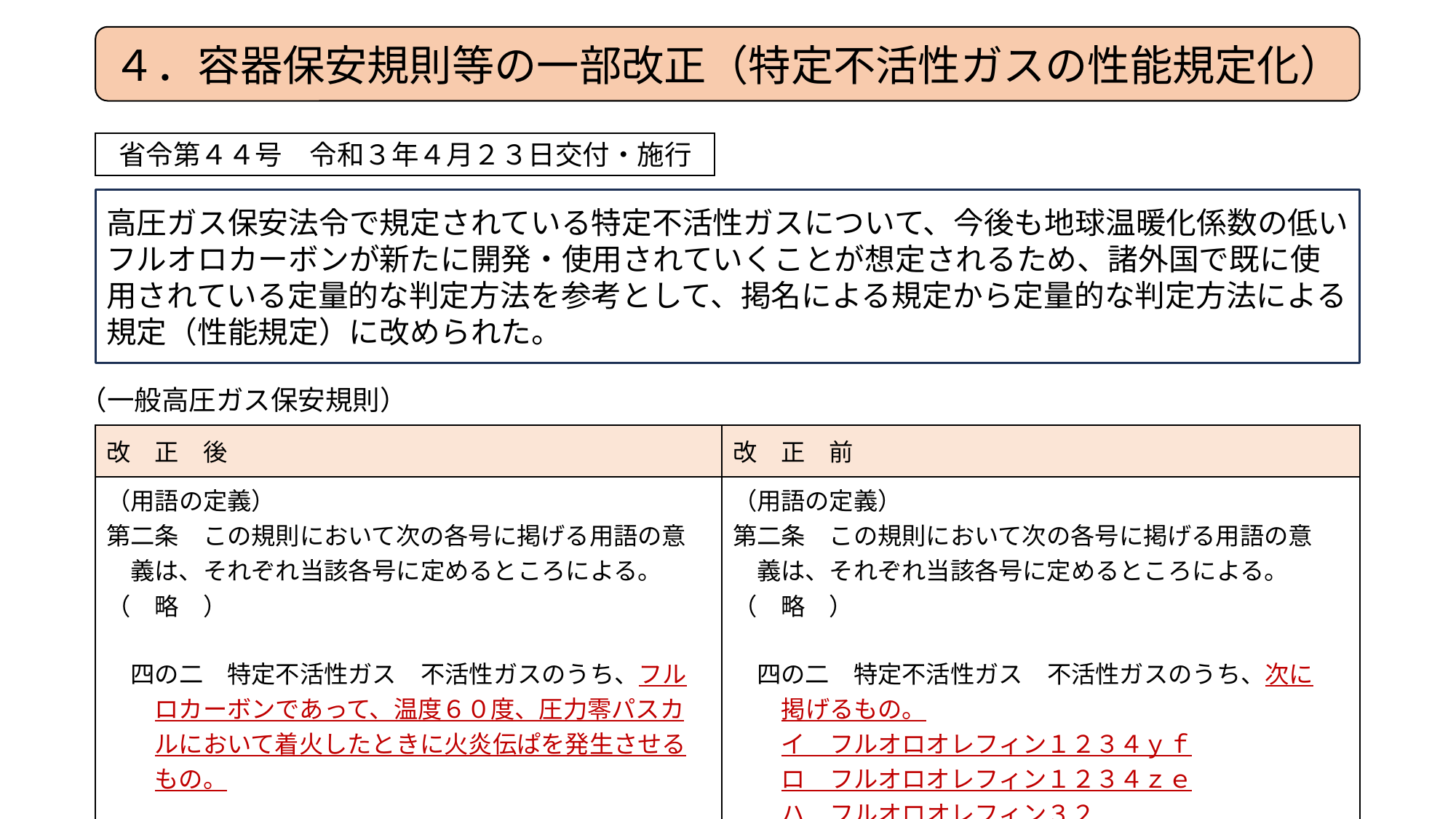

４．容器保安規則等の一部改正（特定不活性ガスの性能規定化）
省令第４４号　令和３年４月２３日交付・施行
高圧ガス保安法令で規定されている特定不活性ガスについて、今後も地球温暖化係数の低いフルオロカーボンが新たに開発・使用されていくことが想定されるため、諸外国で既に使用されている定量的な判定方法を参考として、掲名による規定から定量的な判定方法による規定（性能規定）に改められた。
（一般高圧ガス保安規則）
| 改　正　後 | 改　正　前 |
| --- | --- |
| （用語の定義） 第二条　この規則において次の各号に掲げる用語の意　 　義は、それぞれ当該各号に定めるところによる。 （　略　） 　四の二　特定不活性ガス　不活性ガスのうち、フル 　　ロカーボンであって、温度６０度、圧力零パスカ 　　ルにおいて着火したときに火炎伝ぱを発生させる 　　もの。 | （用語の定義） 第二条　この規則において次の各号に掲げる用語の意　 　義は、それぞれ当該各号に定めるところによる。 （　略　） 　四の二　特定不活性ガス　不活性ガスのうち、次に 　　掲げるもの。 　　イ　フルオロオレフィン１２３４ｙｆ 　　ロ　フルオロオレフィン１２３４ｚｅ 　　ハ　フルオロオレフィン３２ |